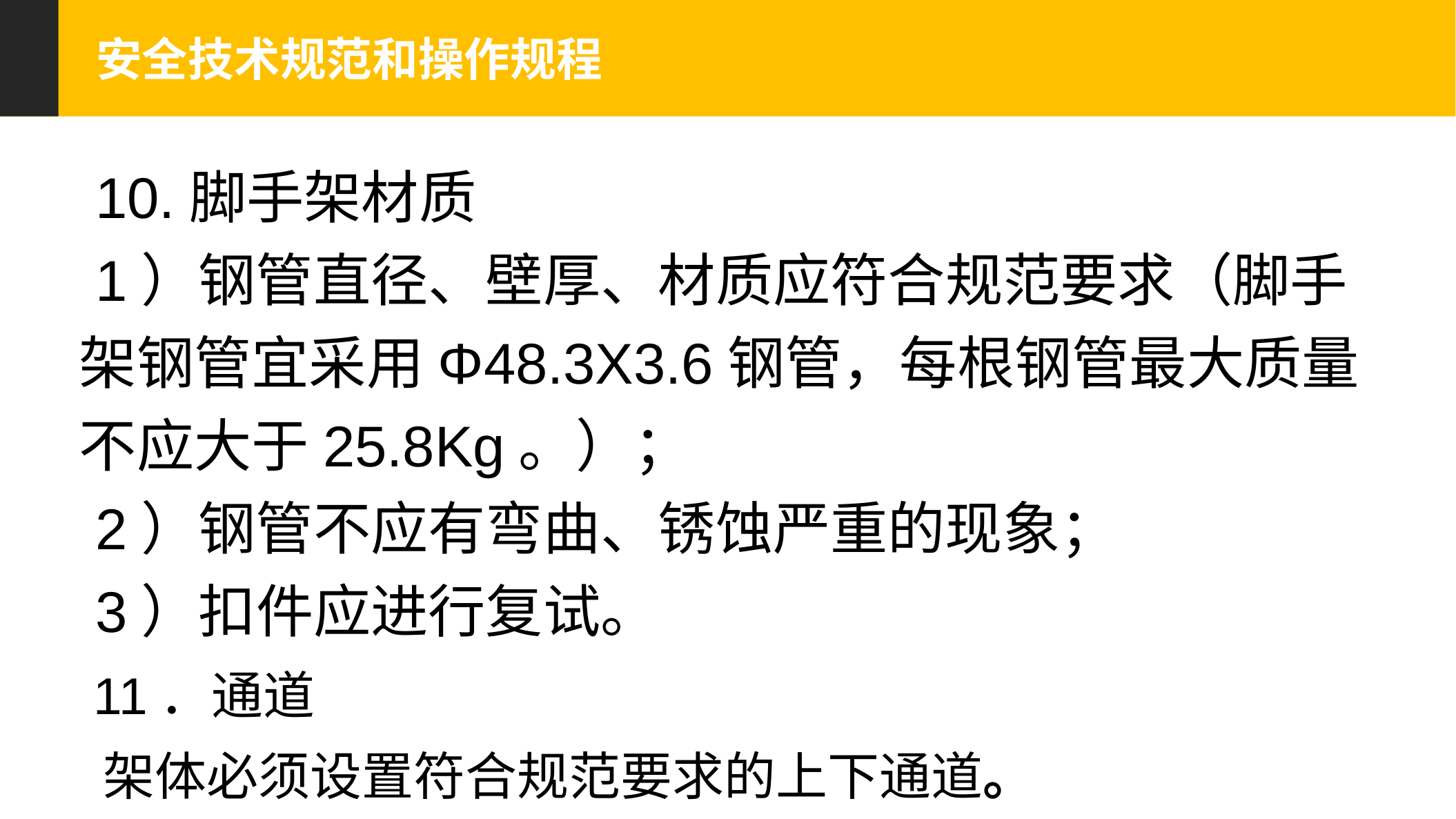

安全技术规范和操作规程
 10.脚手架材质
 1）钢管直径、壁厚、材质应符合规范要求（脚手架钢管宜采用Φ48.3X3.6钢管，每根钢管最大质量不应大于25.8Kg。）；
 2）钢管不应有弯曲、锈蚀严重的现象；
 3）扣件应进行复试。
 11．通道
 架体必须设置符合规范要求的上下通道。